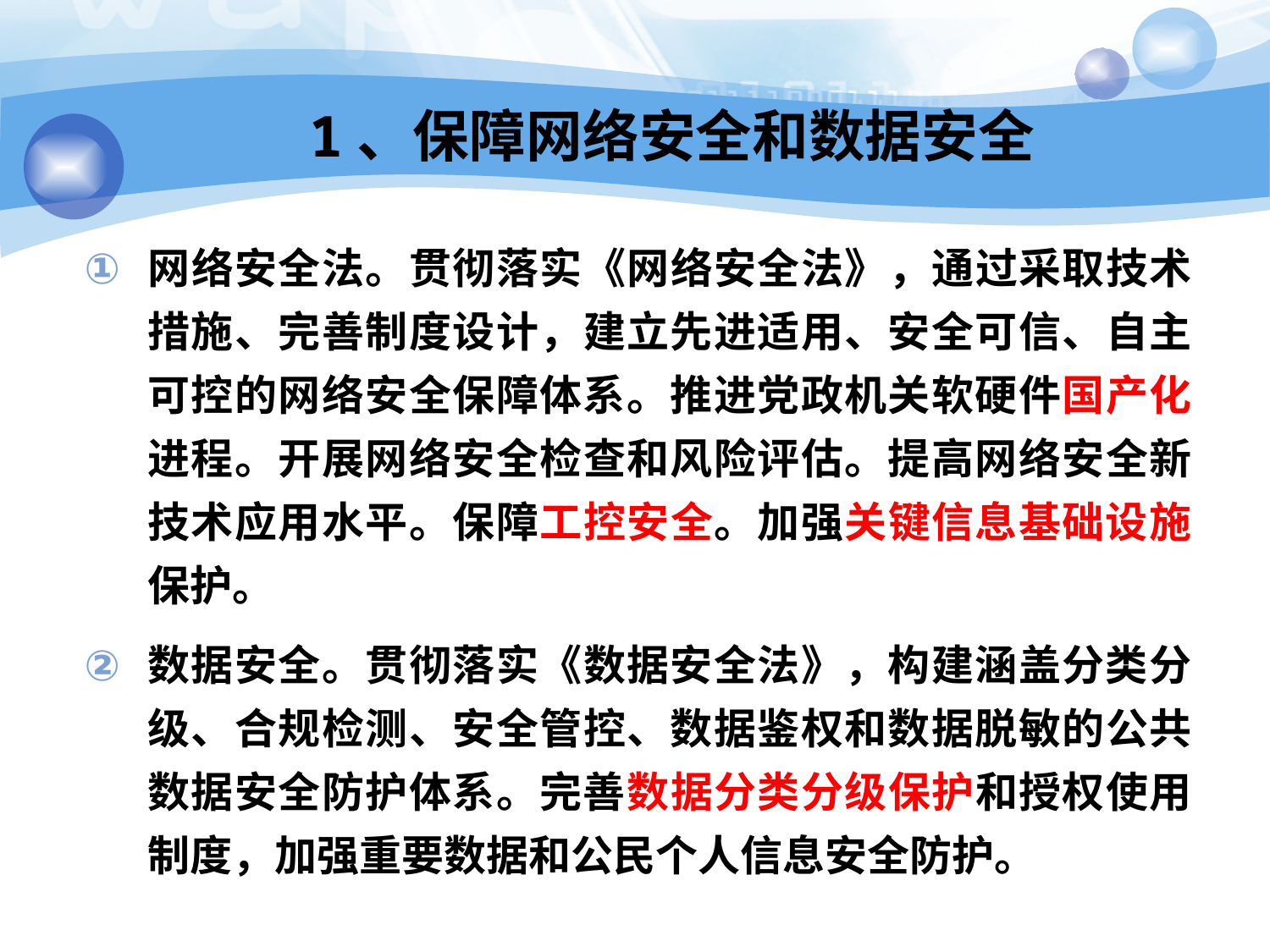

# 1、保障网络安全和数据安全
网络安全法。贯彻落实《网络安全法》，通过采取技术措施、完善制度设计，建立先进适用、安全可信、自主可控的网络安全保障体系。推进党政机关软硬件国产化进程。开展网络安全检查和风险评估。提高网络安全新技术应用水平。保障工控安全。加强关键信息基础设施保护。
数据安全。贯彻落实《数据安全法》，构建涵盖分类分级、合规检测、安全管控、数据鉴权和数据脱敏的公共数据安全防护体系。完善数据分类分级保护和授权使用制度，加强重要数据和公民个人信息安全防护。